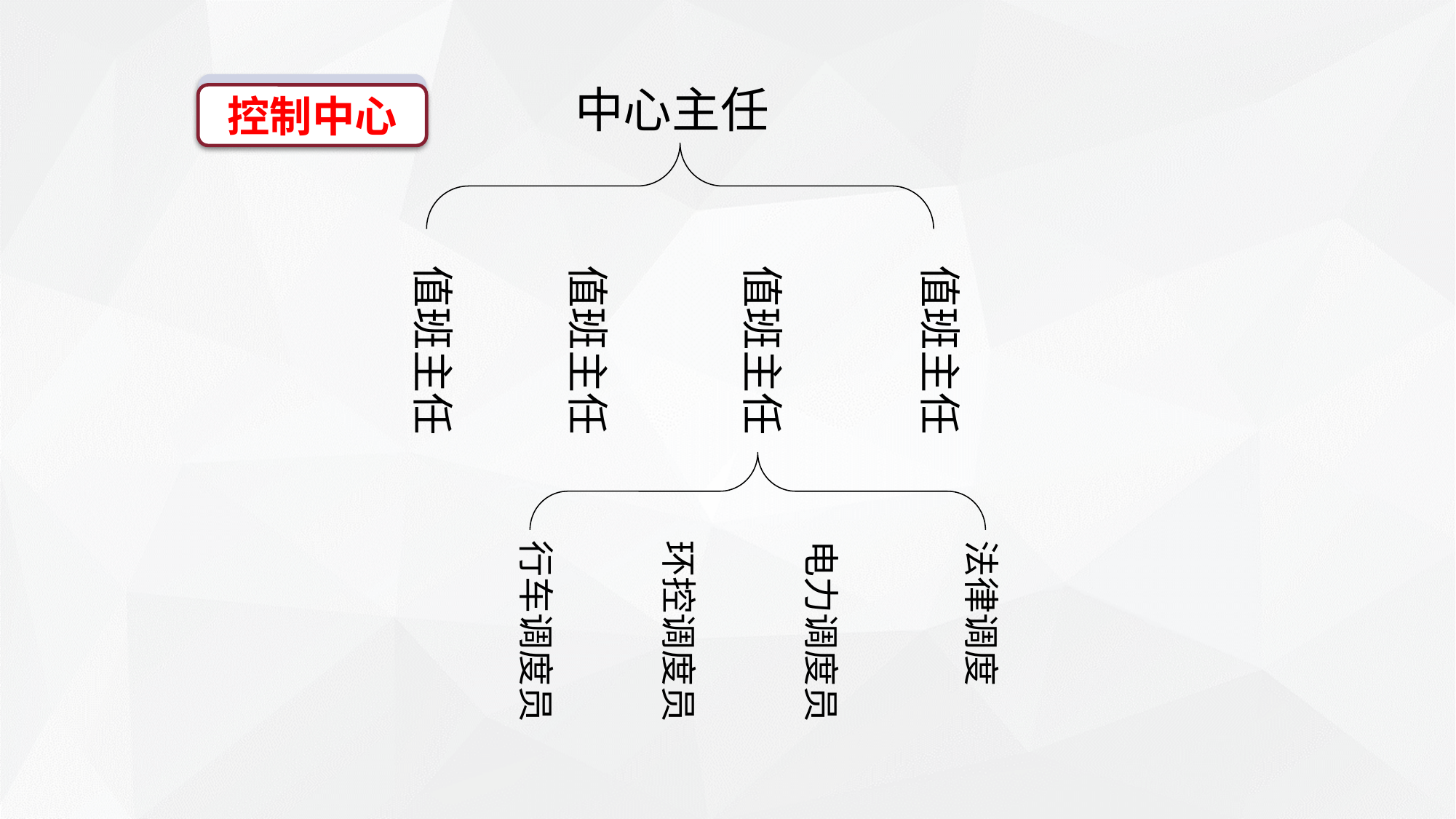

中心主任

控制中心
值班主任
值班主任
值班主任
值班主任

行车调度员
环控调度员
电力调度员
法律调度